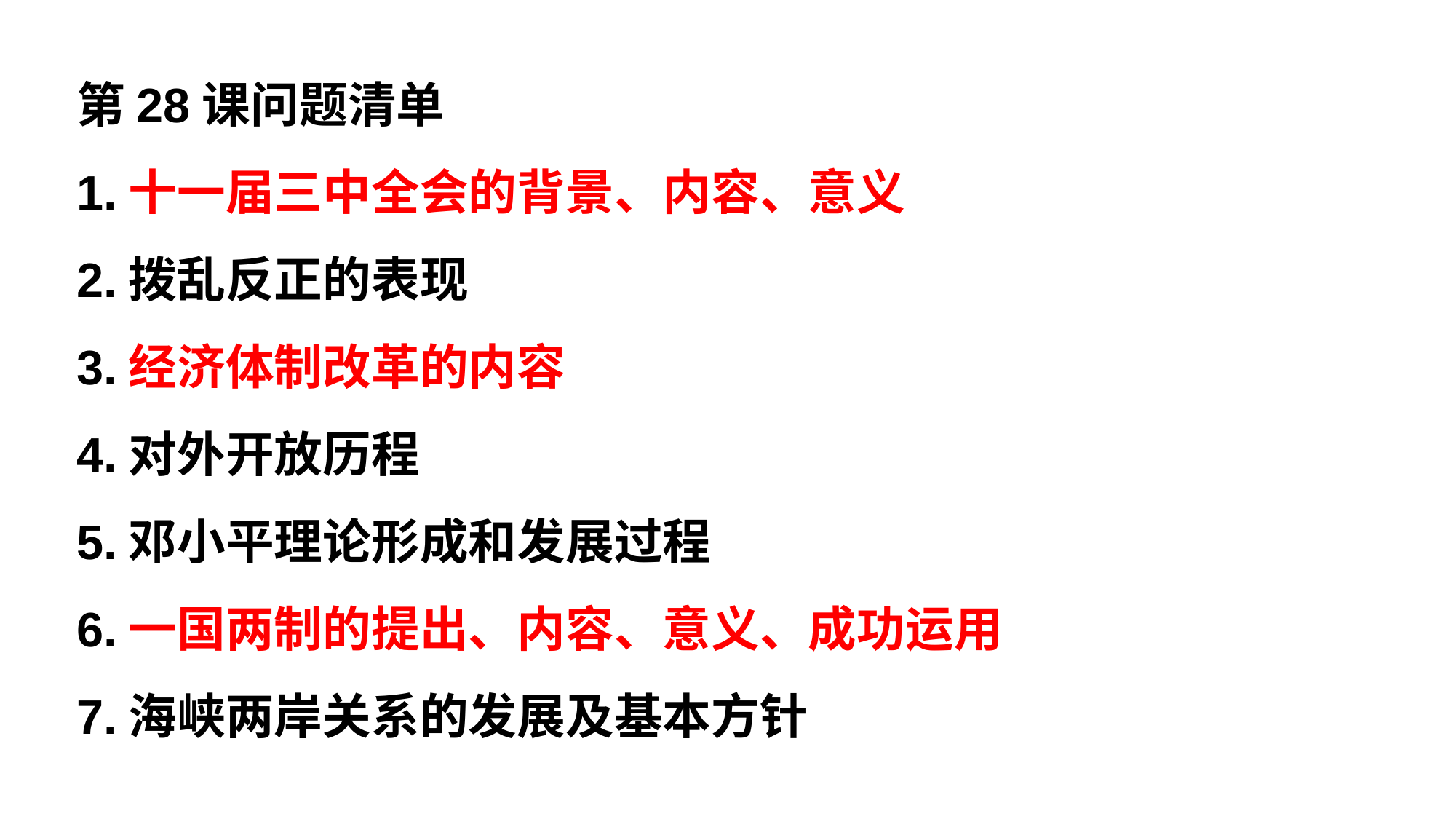

第28课问题清单
1.十一届三中全会的背景、内容、意义
2.拨乱反正的表现
3.经济体制改革的内容
4.对外开放历程
5.邓小平理论形成和发展过程
6.一国两制的提出、内容、意义、成功运用
7.海峡两岸关系的发展及基本方针